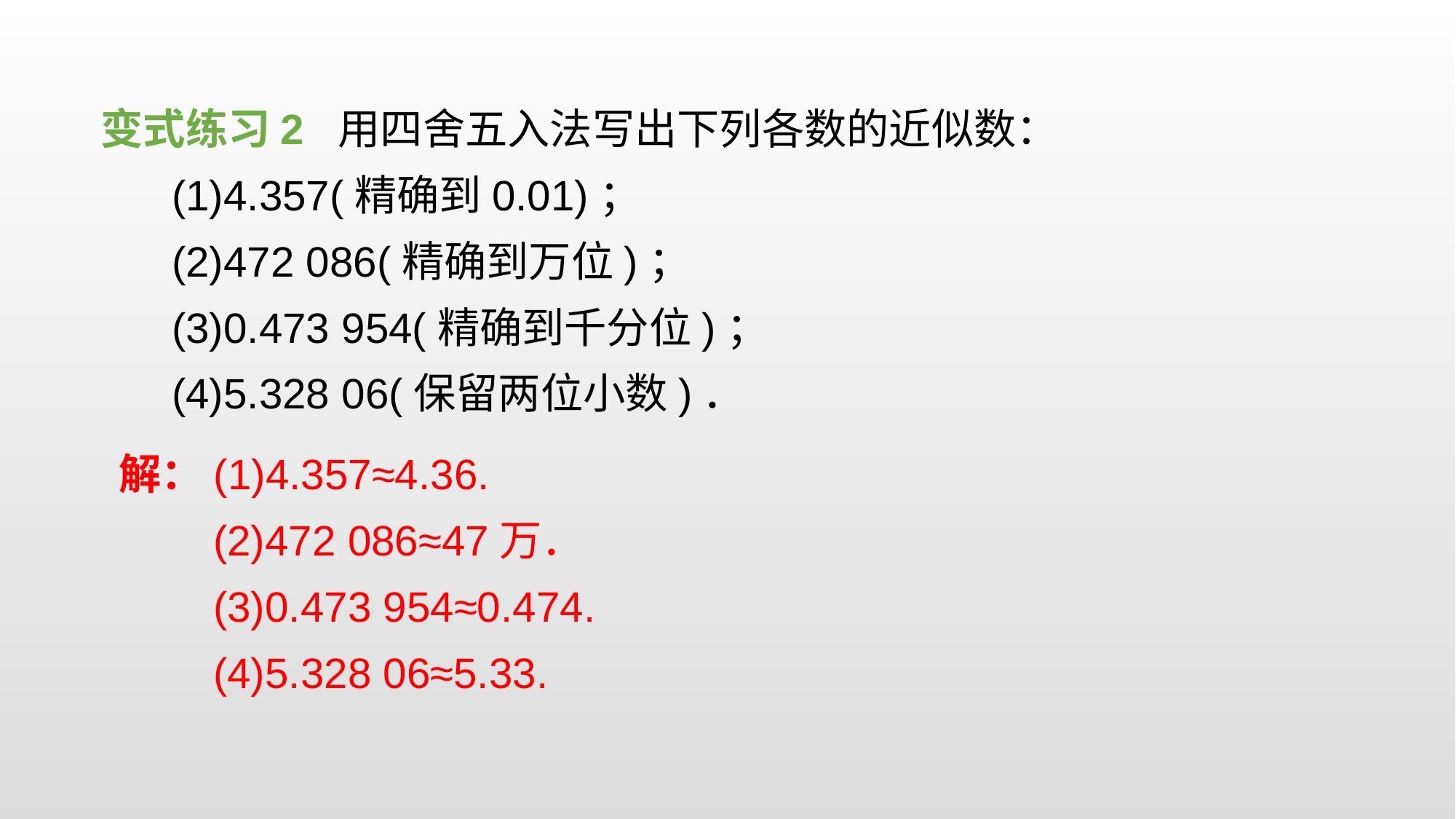

变式练习2  用四舍五入法写出下列各数的近似数：
      (1)4.357(精确到0.01)；
      (2)472 086(精确到万位)；
      (3)0.473 954(精确到千分位)；
      (4)5.328 06(保留两位小数)．

解：(1)4.357≈4.36.
        (2)472 086≈47万．
        (3)0.473 954≈0.474.
        (4)5.328 06≈5.33.